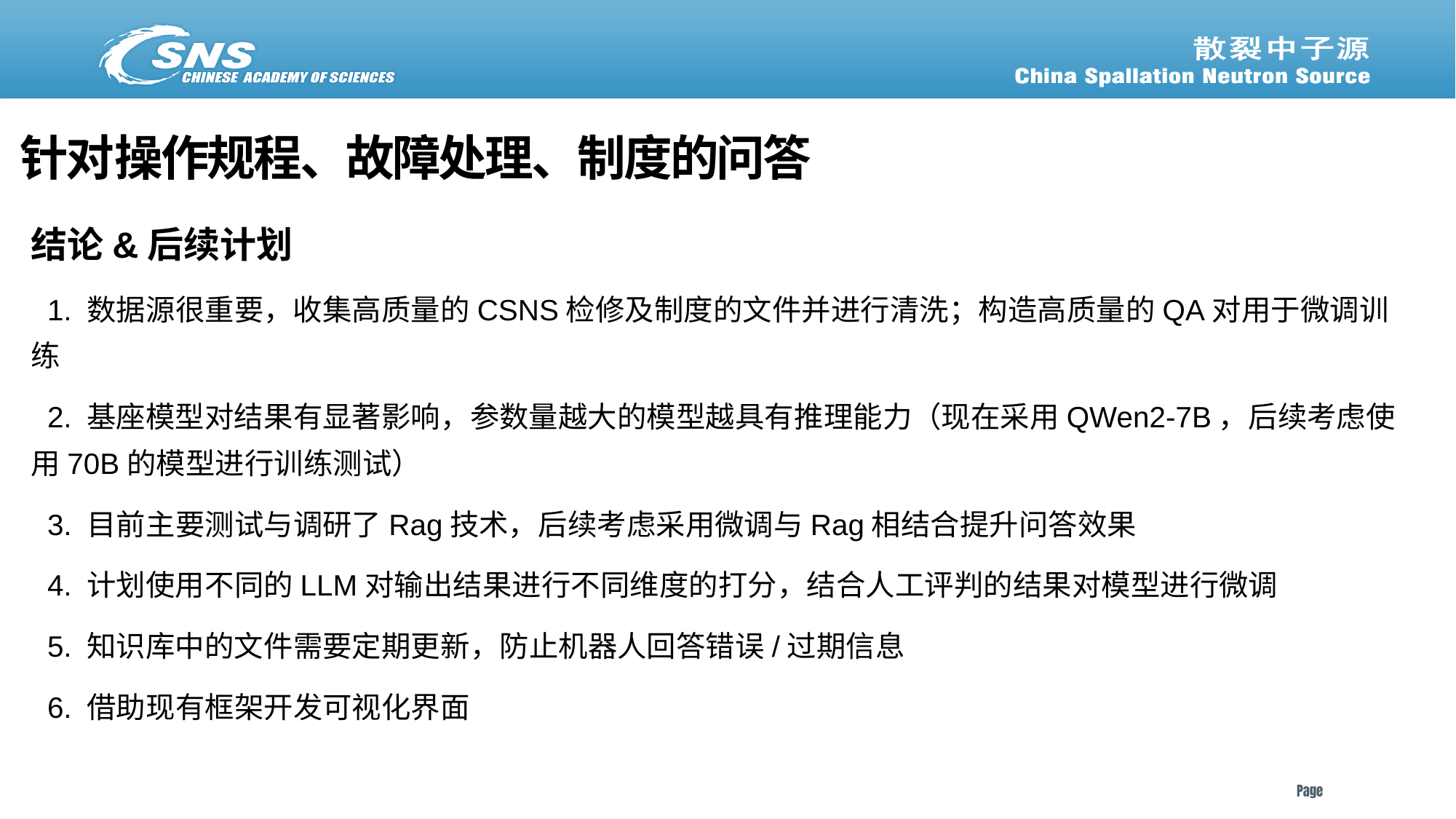

# 针对操作规程、故障处理、制度的问答
结论&后续计划
  1. 数据源很重要，收集高质量的CSNS检修及制度的文件并进行清洗；构造高质量的QA对用于微调训练
  2. 基座模型对结果有显著影响，参数量越大的模型越具有推理能力（现在采用QWen2-7B，后续考虑使用70B的模型进行训练测试）
  3. 目前主要测试与调研了Rag技术，后续考虑采用微调与Rag相结合提升问答效果
  4. 计划使用不同的LLM对输出结果进行不同维度的打分，结合人工评判的结果对模型进行微调
  5. 知识库中的文件需要定期更新，防止机器人回答错误/过期信息
  6. 借助现有框架开发可视化界面